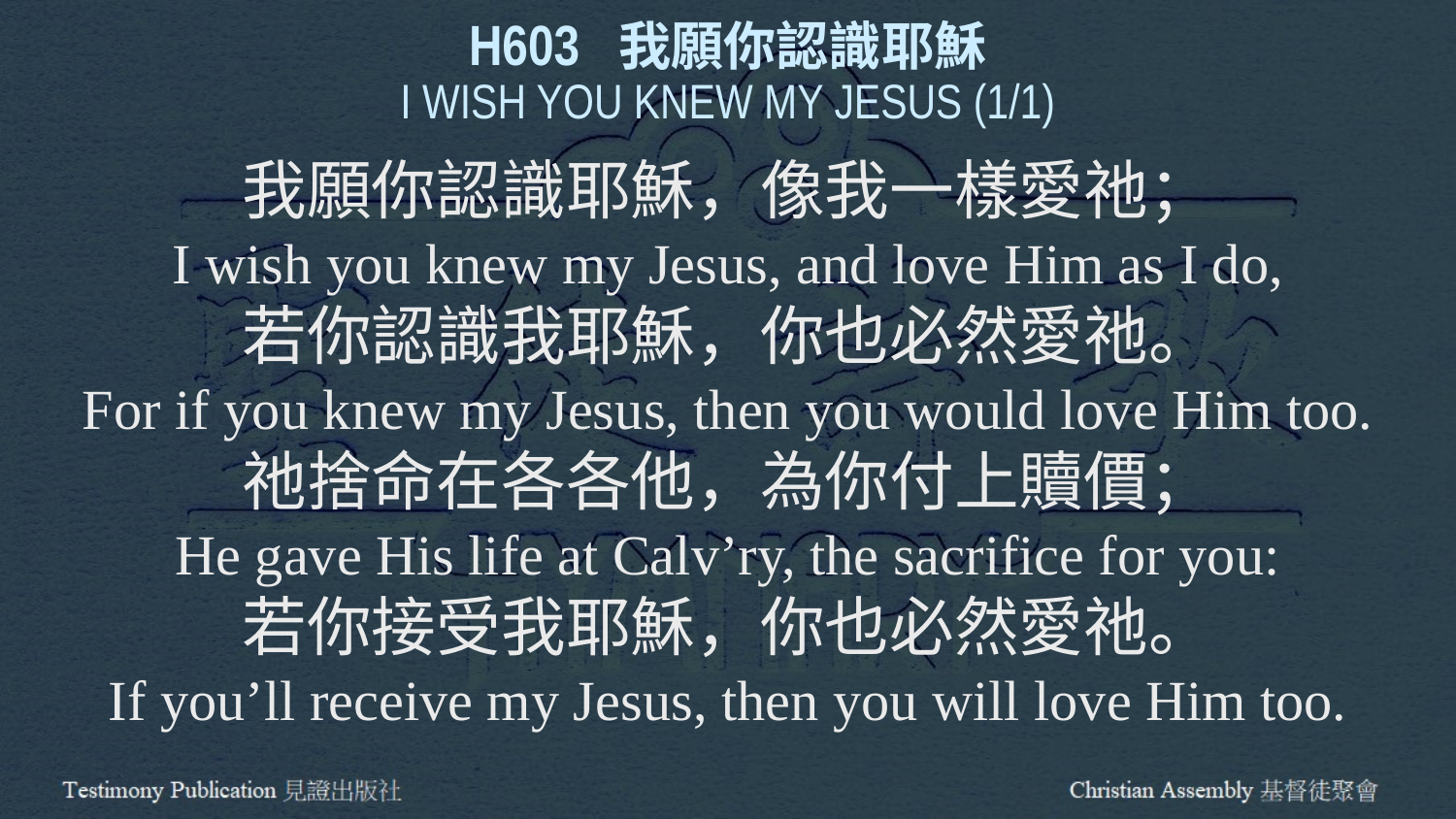

H603  我願你認識耶穌
I WISH YOU KNEW MY JESUS (1/1)
我願你認識耶穌，像我一樣愛祂；
I wish you knew my Jesus, and love Him as I do,
若你認識我耶穌，你也必然愛祂。
For if you knew my Jesus, then you would love Him too.
祂捨命在各各他，為你付上贖價；
He gave His life at Calv’ry, the sacrifice for you:
若你接受我耶穌，你也必然愛祂。
If you’ll receive my Jesus, then you will love Him too.